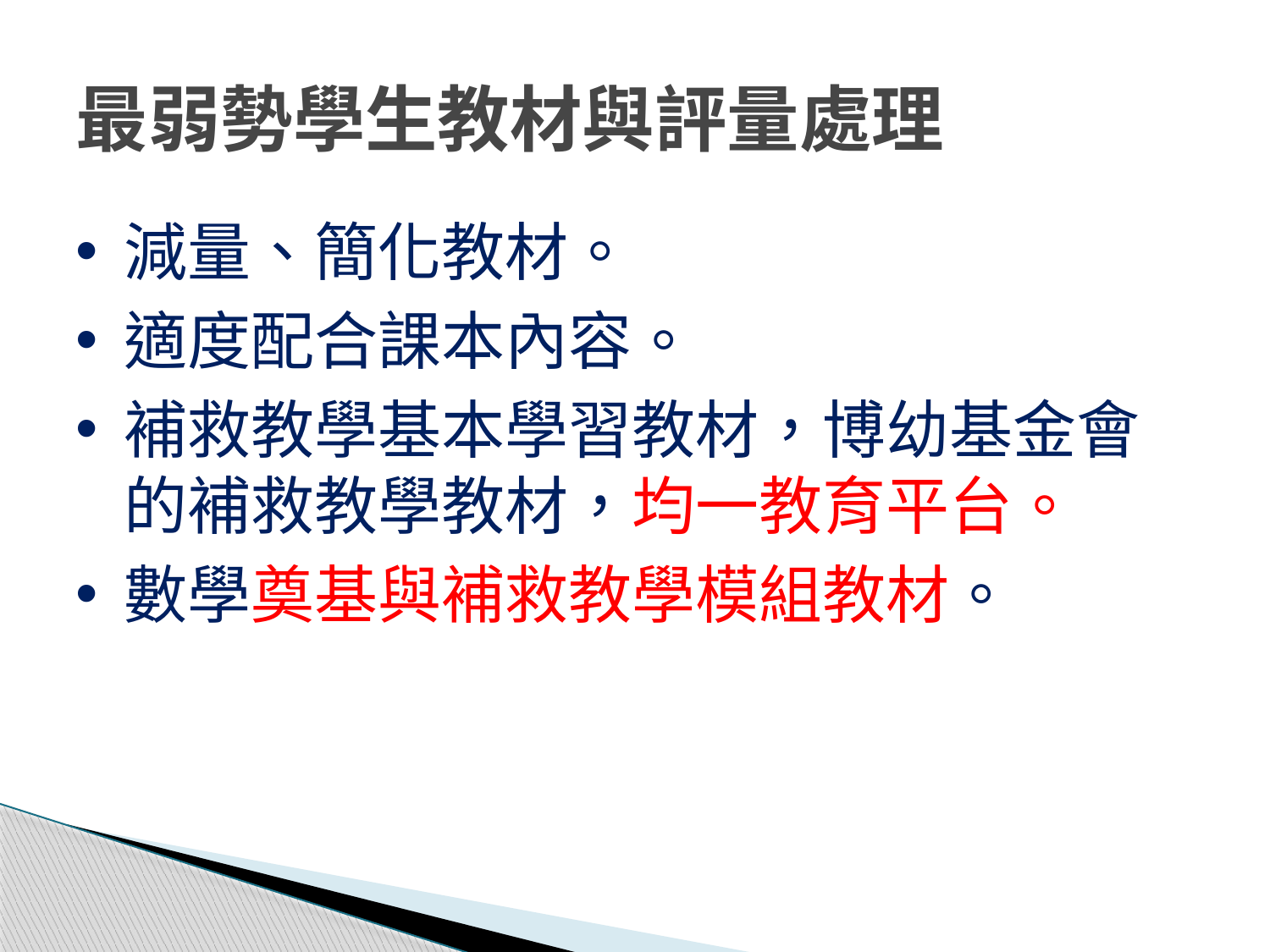

# 最弱勢學生教材與評量處理
減量、簡化教材。
適度配合課本內容。
補救教學基本學習教材，博幼基金會的補救教學教材，均一教育平台。
數學奠基與補救教學模組教材。